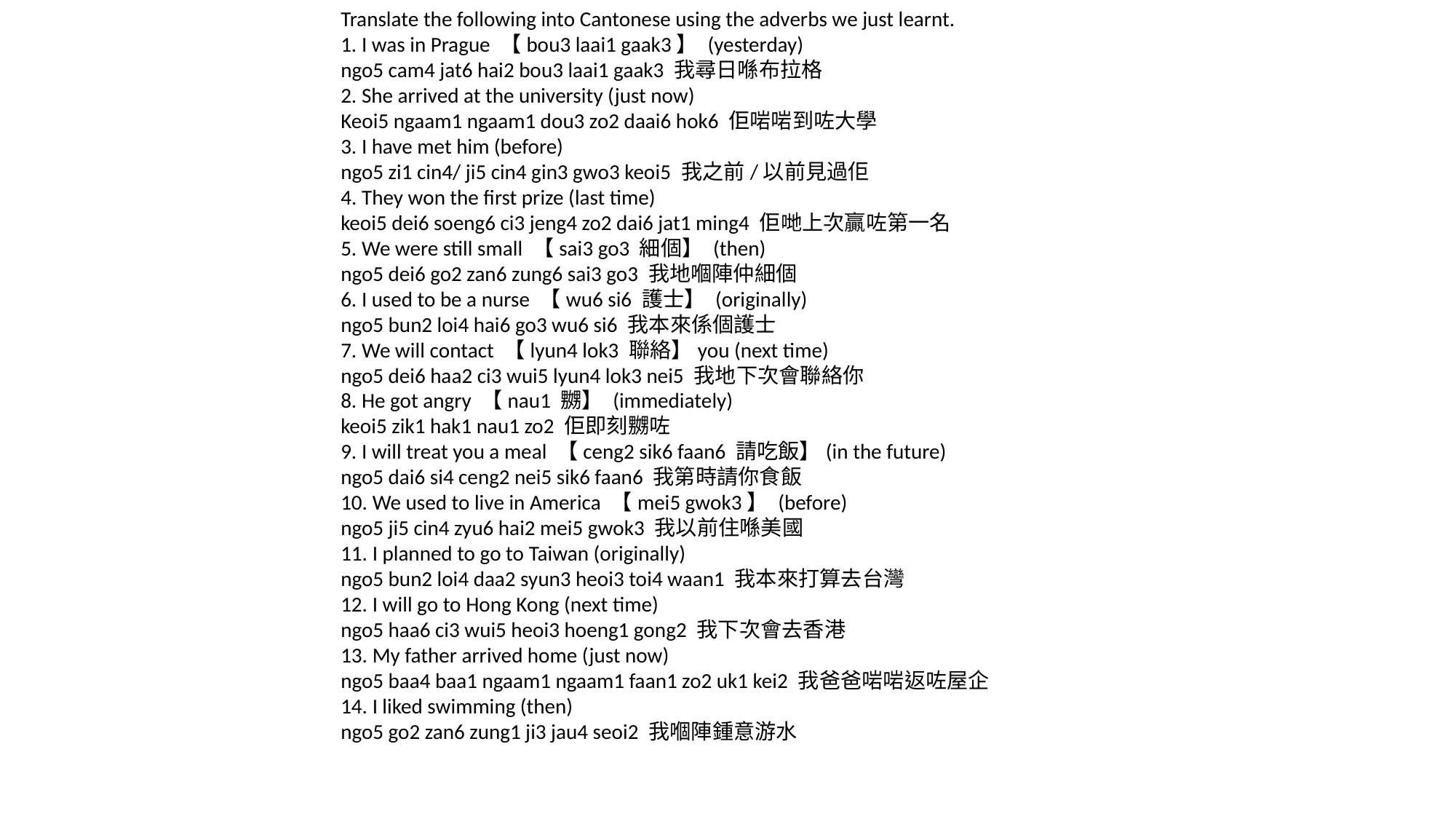

Translate the following into Cantonese using the adverbs we just learnt.
1. I was in Prague 【bou3 laai1 gaak3】 (yesterday)
ngo5 cam4 jat6 hai2 bou3 laai1 gaak3 我尋日喺布拉格
2. She arrived at the university (just now)
Keoi5 ngaam1 ngaam1 dou3 zo2 daai6 hok6 佢啱啱到咗大學
3. I have met him (before)
ngo5 zi1 cin4/ ji5 cin4 gin3 gwo3 keoi5 我之前/以前見過佢
4. They won the first prize (last time)
keoi5 dei6 soeng6 ci3 jeng4 zo2 dai6 jat1 ming4 佢哋上次贏咗第一名
5. We were still small 【sai3 go3 細個】 (then)
ngo5 dei6 go2 zan6 zung6 sai3 go3 我地嗰陣仲細個
6. I used to be a nurse 【wu6 si6 護士】 (originally)
ngo5 bun2 loi4 hai6 go3 wu6 si6 我本來係個護士
7. We will contact 【lyun4 lok3 聯絡】you (next time)
ngo5 dei6 haa2 ci3 wui5 lyun4 lok3 nei5 我地下次會聯絡你
8. He got angry 【nau1 嬲】 (immediately)
keoi5 zik1 hak1 nau1 zo2 佢即刻嬲咗
9. I will treat you a meal 【ceng2 sik6 faan6 請吃飯】(in the future)
ngo5 dai6 si4 ceng2 nei5 sik6 faan6 我第時請你食飯
10. We used to live in America 【mei5 gwok3】 (before)
ngo5 ji5 cin4 zyu6 hai2 mei5 gwok3 我以前住喺美國
11. I planned to go to Taiwan (originally)
ngo5 bun2 loi4 daa2 syun3 heoi3 toi4 waan1 我本來打算去台灣
12. I will go to Hong Kong (next time)
ngo5 haa6 ci3 wui5 heoi3 hoeng1 gong2 我下次會去香港
13. My father arrived home (just now)
ngo5 baa4 baa1 ngaam1 ngaam1 faan1 zo2 uk1 kei2 我爸爸啱啱返咗屋企
14. I liked swimming (then)
ngo5 go2 zan6 zung1 ji3 jau4 seoi2 我嗰陣鍾意游水